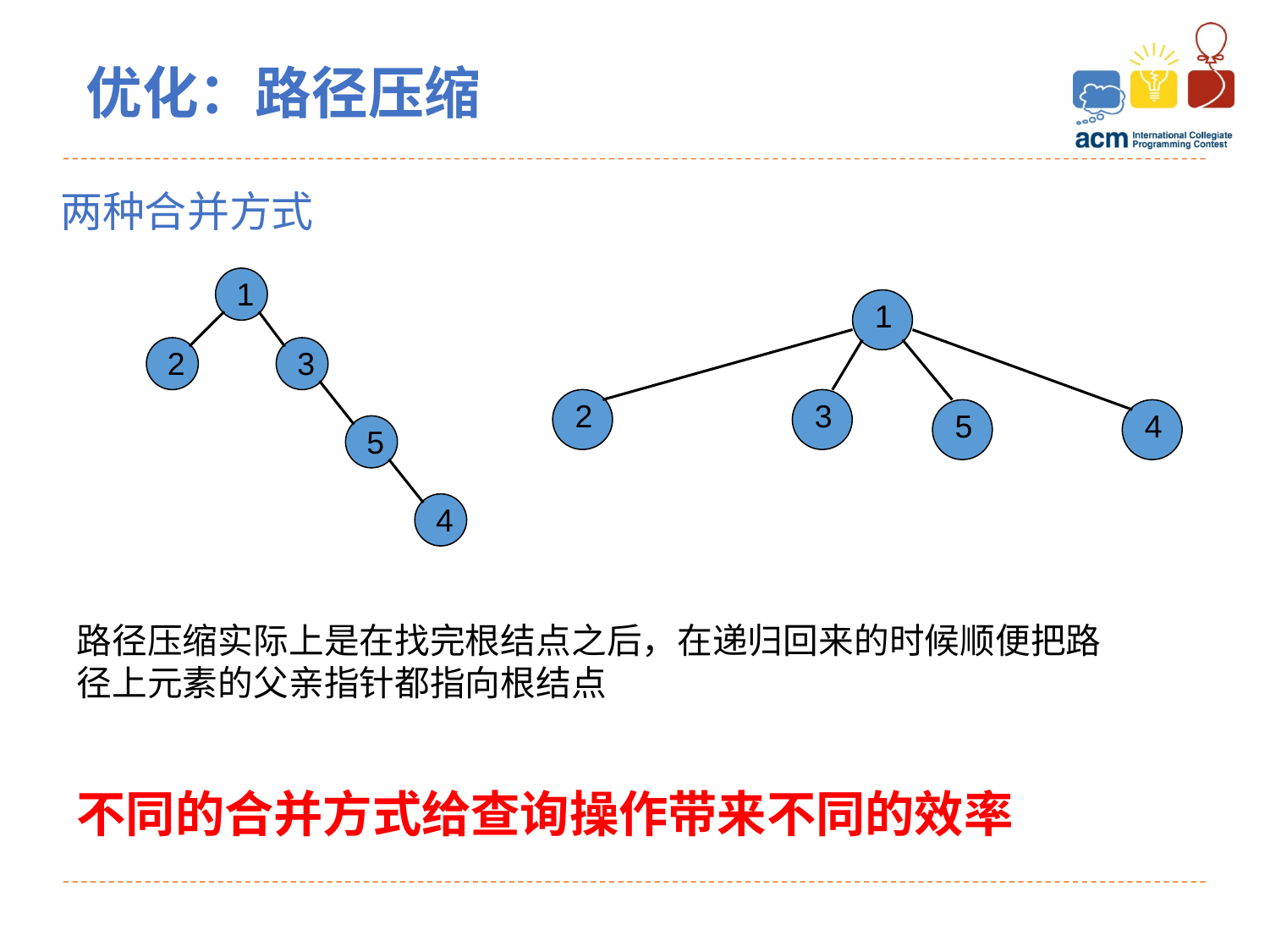

优化：路径压缩
两种合并方式

1

2

3

5

4

1

2

3

5

4
路径压缩实际上是在找完根结点之后，在递归回来的时候顺便把路径上元素的父亲指针都指向根结点
不同的合并方式给查询操作带来不同的效率
7